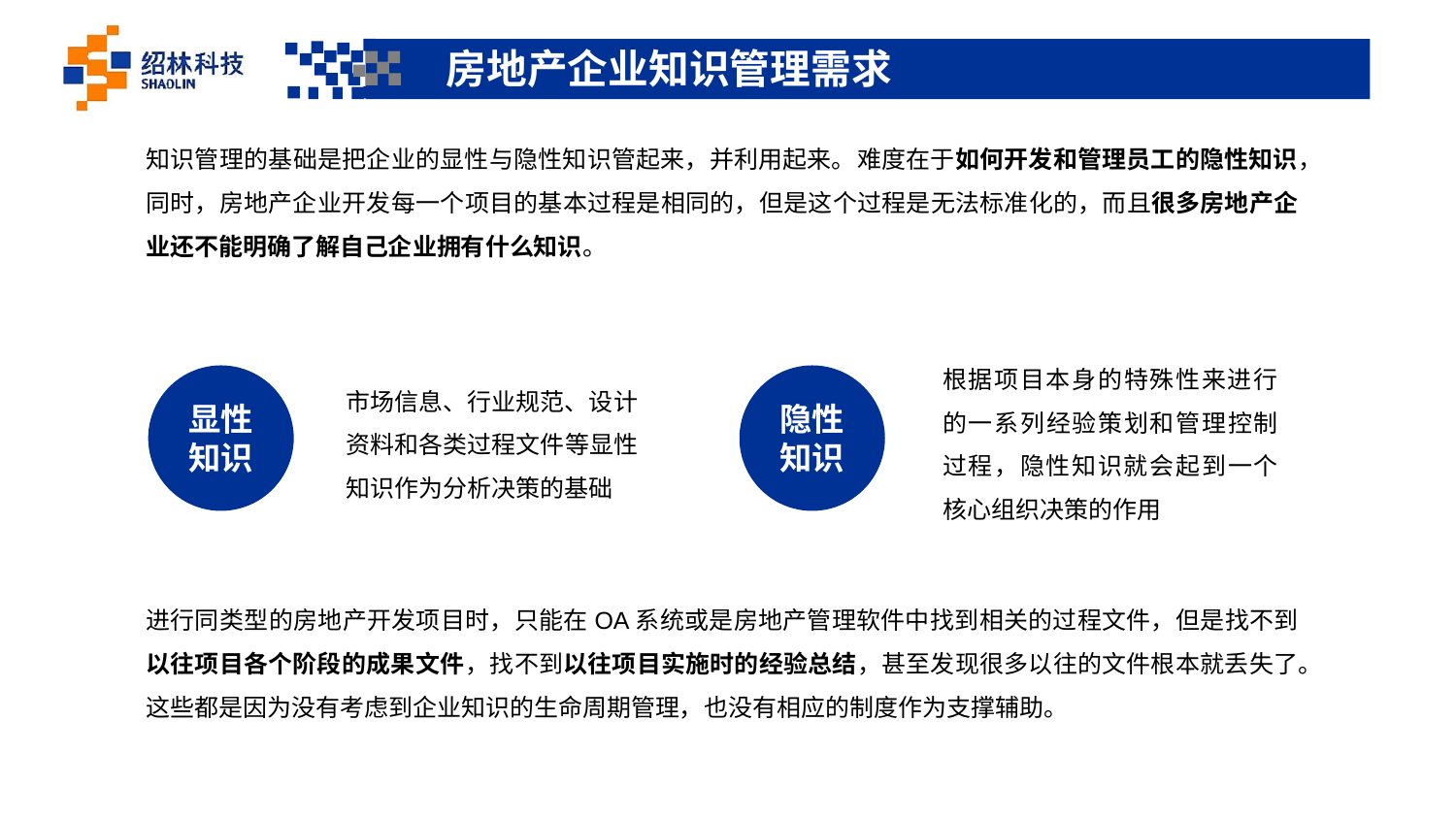

房地产企业知识管理需求
知识管理的基础是把企业的显性与隐性知识管起来，并利用起来。难度在于如何开发和管理员工的隐性知识，同时，房地产企业开发每一个项目的基本过程是相同的，但是这个过程是无法标准化的，而且很多房地产企业还不能明确了解自己企业拥有什么知识。
根据项目本身的特殊性来进行的一系列经验策划和管理控制过程，隐性知识就会起到一个核心组织决策的作用
市场信息、行业规范、设计资料和各类过程文件等显性知识作为分析决策的基础
显性知识
隐性知识
进行同类型的房地产开发项目时，只能在OA系统或是房地产管理软件中找到相关的过程文件，但是找不到以往项目各个阶段的成果文件，找不到以往项目实施时的经验总结，甚至发现很多以往的文件根本就丢失了。这些都是因为没有考虑到企业知识的生命周期管理，也没有相应的制度作为支撑辅助。